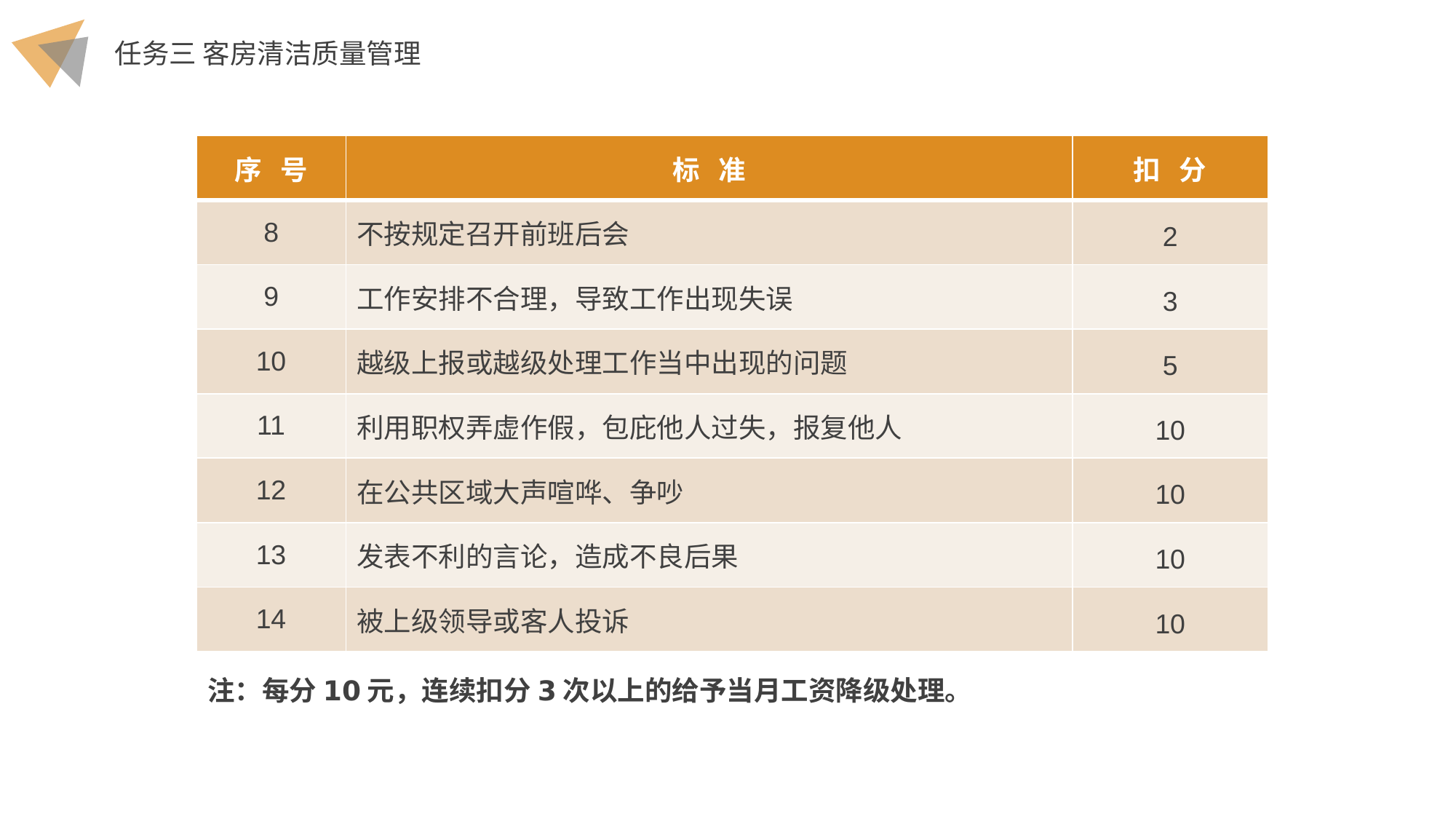

| 序 号 | 标 准 | 扣 分 |
| --- | --- | --- |
| 8 | 不按规定召开前班后会 | 2 |
| 9 | 工作安排不合理，导致工作出现失误 | 3 |
| 10 | 越级上报或越级处理工作当中出现的问题 | 5 |
| 11 | 利用职权弄虚作假，包庇他人过失，报复他人 | 10 |
| 12 | 在公共区域大声喧哗、争吵 | 10 |
| 13 | 发表不利的言论，造成不良后果 | 10 |
| 14 | 被上级领导或客人投诉 | 10 |
注：每分10元，连续扣分3次以上的给予当月工资降级处理。